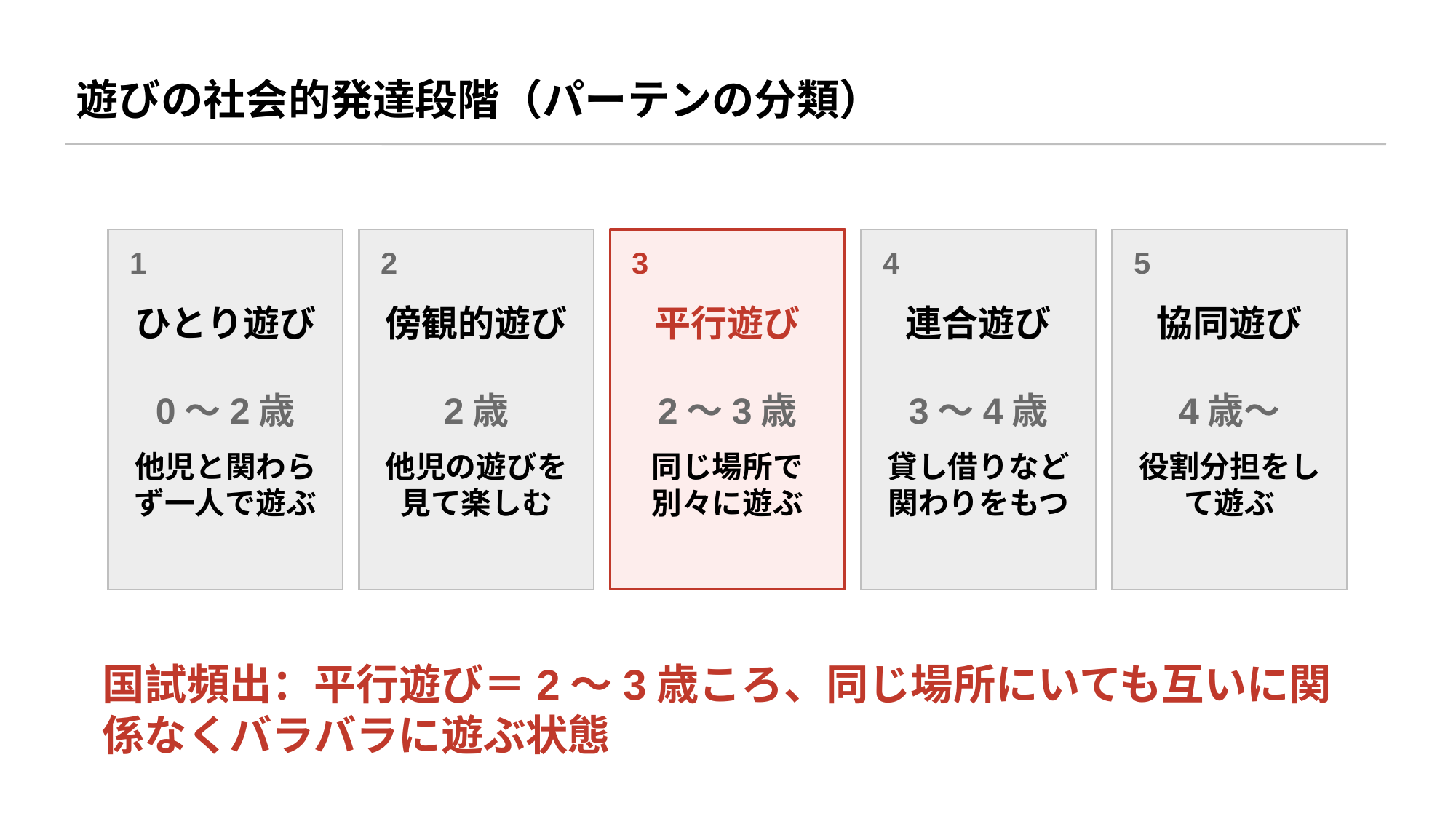

遊びの社会的発達段階（パーテンの分類）

1
2
3
4
5
ひとり遊び
傍観的遊び
平行遊び
連合遊び
協同遊び
0〜2歳
2歳
2〜3歳
3〜4歳
4歳〜
他児と関わらず一人で遊ぶ
他児の遊びを見て楽しむ
同じ場所で別々に遊ぶ
貸し借りなど関わりをもつ
役割分担をして遊ぶ
国試頻出：平行遊び＝2〜3歳ころ、同じ場所にいても互いに関係なくバラバラに遊ぶ状態